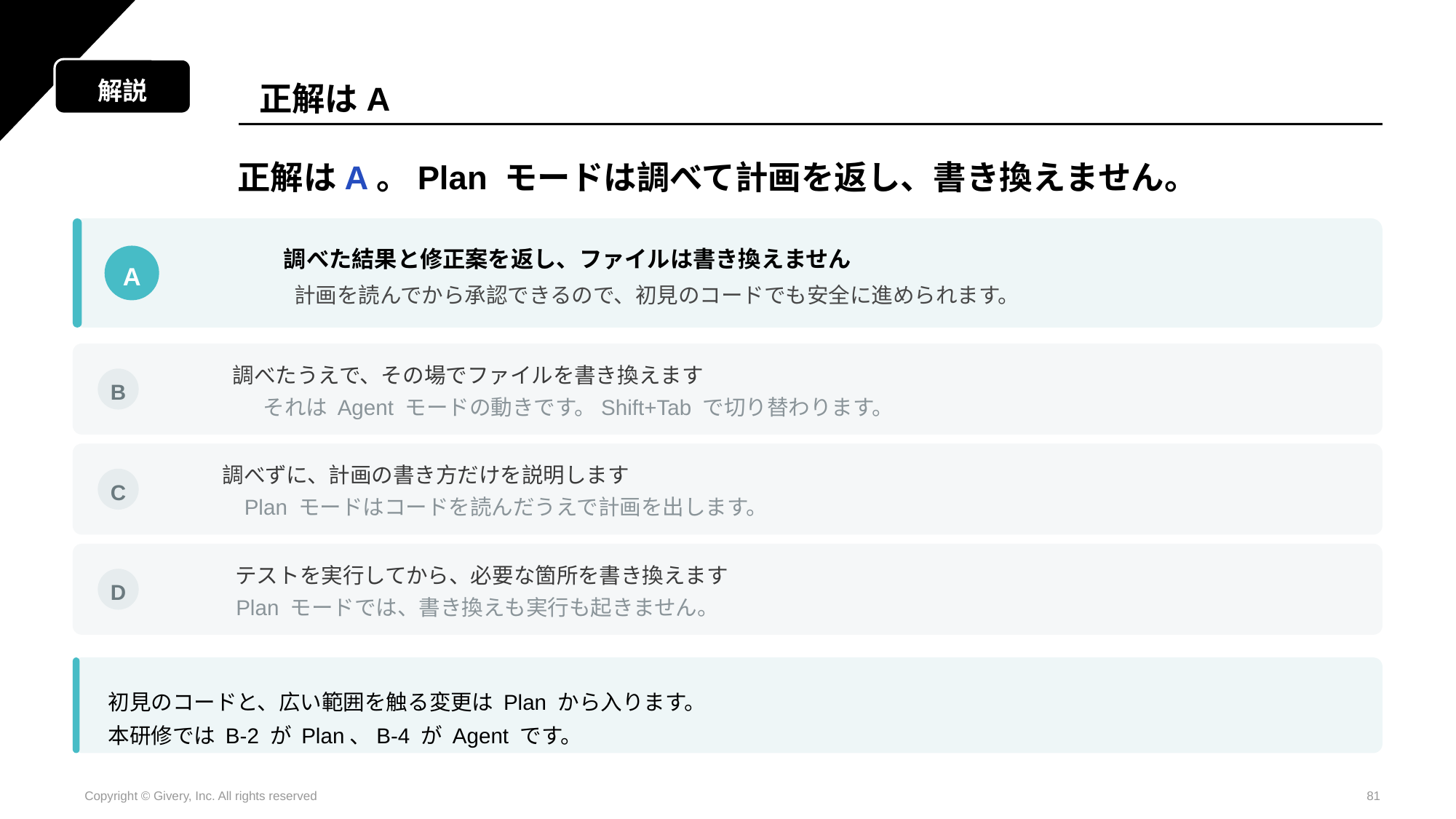

解説
正解はA

正解はA。Plan モードは調べて計画を返し、書き換えません。

調べた結果と修正案を返し、ファイルは書き換えません

A
計画を読んでから承認できるので、初見のコードでも安全に進められます。

調べたうえで、その場でファイルを書き換えます

B
それは Agent モードの動きです。Shift+Tab で切り替わります。

調べずに、計画の書き方だけを説明します

C
Plan モードはコードを読んだうえで計画を出します。

テストを実行してから、必要な箇所を書き換えます

D
Plan モードでは、書き換えも実行も起きません。

初見のコードと、広い範囲を触る変更は Plan から入ります。
本研修では B-2 が Plan、B-4 が Agent です。
Copyright © Givery, Inc. All rights reserved
81